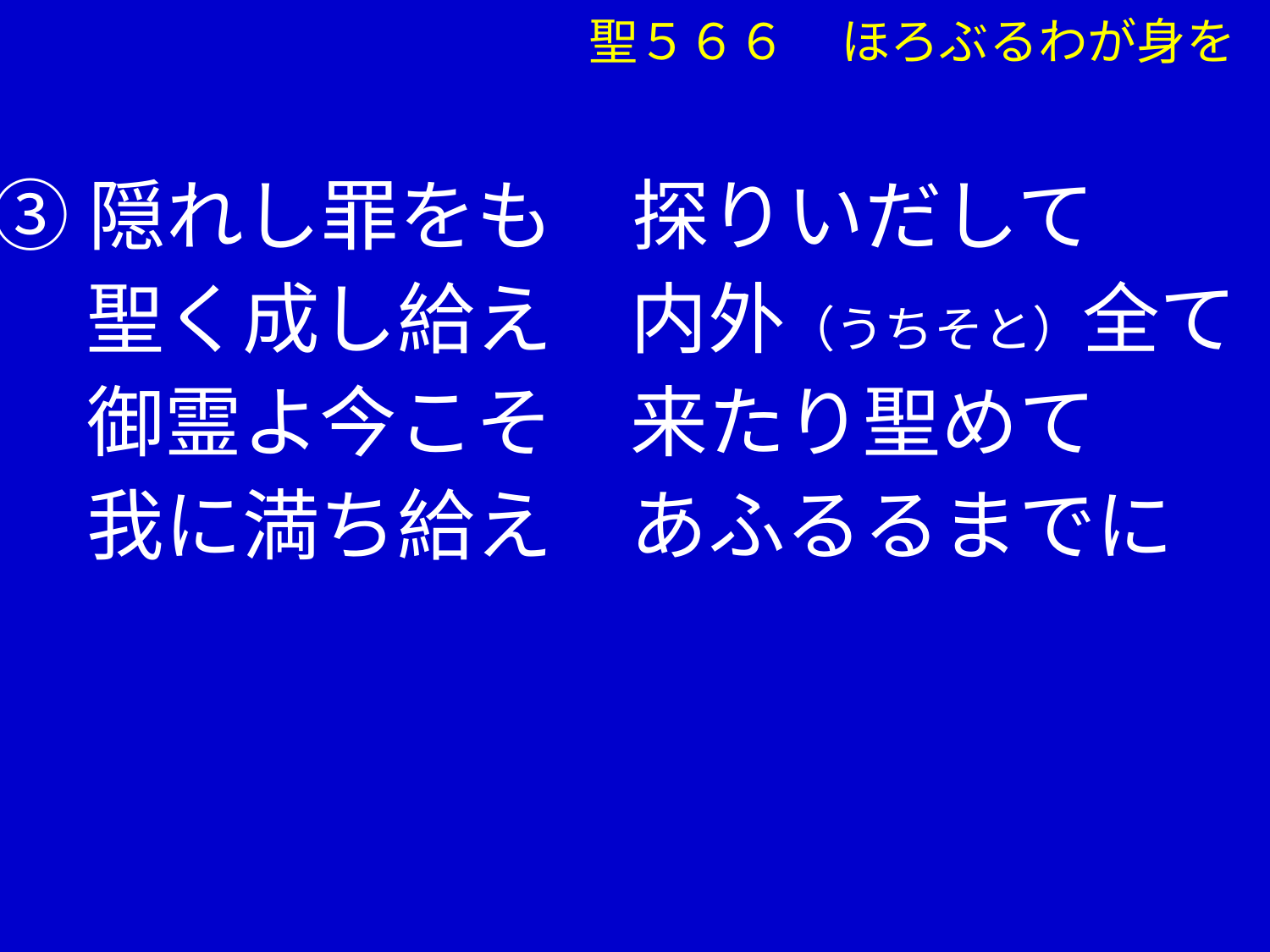

聖５６６     ほろぶるわが身を
③隠れし罪をも　探りいだして
　 聖く成し給え　内外（うちそと）全て
　 御霊よ今こそ　来たり聖めて
　 我に満ち給え　あふるるまでに